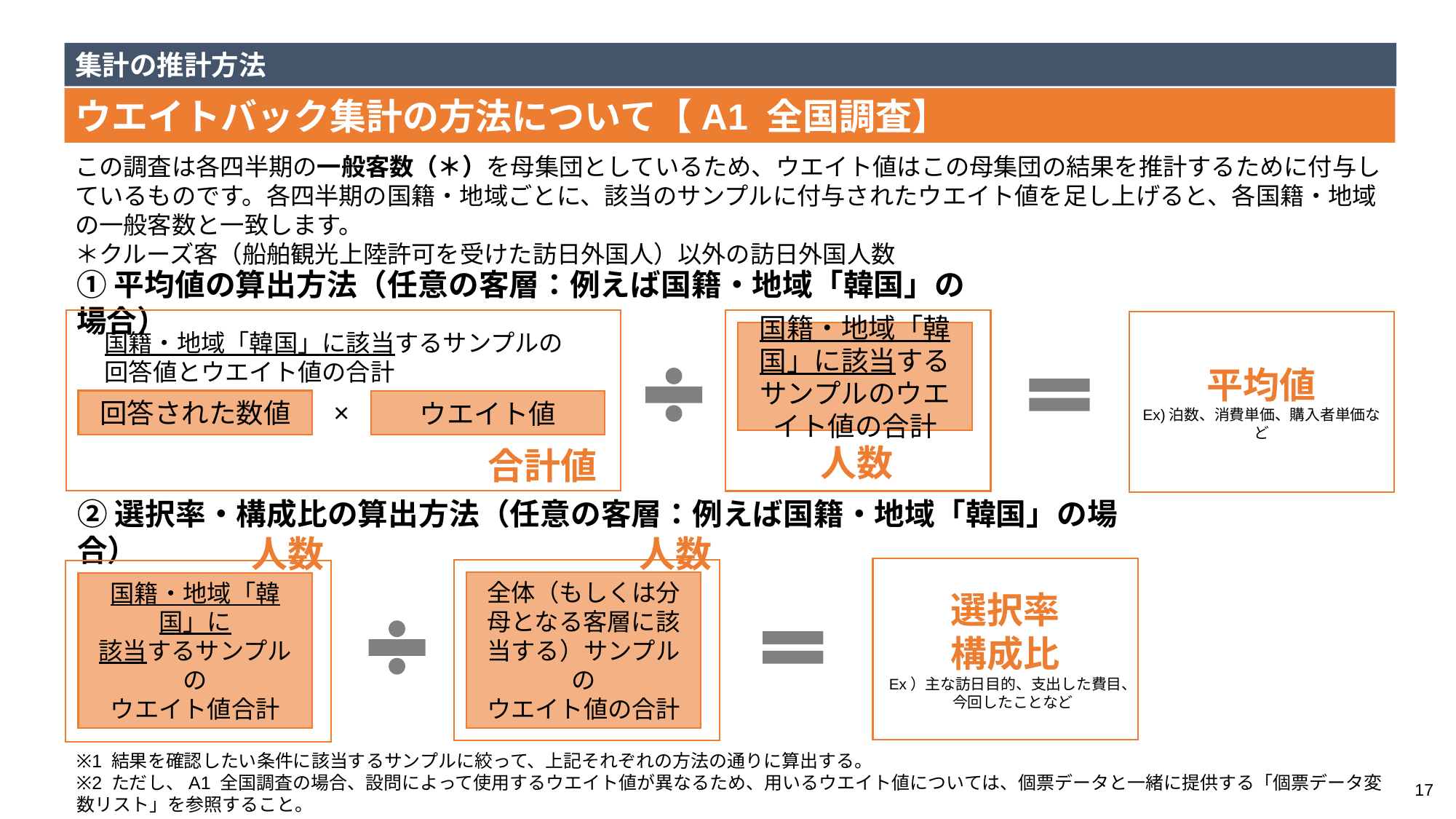

集計の推計方法
ウエイトバック集計の方法について【A1 全国調査】
この調査は各四半期の一般客数（＊）を母集団としているため、ウエイト値はこの母集団の結果を推計するために付与しているものです。各四半期の国籍・地域ごとに、該当のサンプルに付与されたウエイト値を足し上げると、各国籍・地域の一般客数と一致します。
＊クルーズ客（船舶観光上陸許可を受けた訪日外国人）以外の訪日外国人数
①平均値の算出方法（任意の客層：例えば国籍・地域「韓国」の場合）

平均値
Ex)泊数、消費単価、購入者単価など
国籍・地域「韓国」に該当するサンプルの
回答値とウエイト値の合計
国籍・地域「韓国」に該当するサンプルのウエイト値の合計

×
回答された数値
ウエイト値
人数
合計値
②選択率・構成比の算出方法（任意の客層：例えば国籍・地域「韓国」の場合）
人数
人数
選択率
構成比
Ex）主な訪日目的、支出した費目、　今回したことなど

全体（もしくは分母となる客層に該当する）サンプルの
ウエイト値の合計
国籍・地域「韓国」に
該当するサンプルの
ウエイト値合計

※1 結果を確認したい条件に該当するサンプルに絞って、上記それぞれの方法の通りに算出する。
※2 ただし、A1 全国調査の場合、設問によって使用するウエイト値が異なるため、用いるウエイト値については、個票データと一緒に提供する「個票データ変数リスト」を参照すること。
17